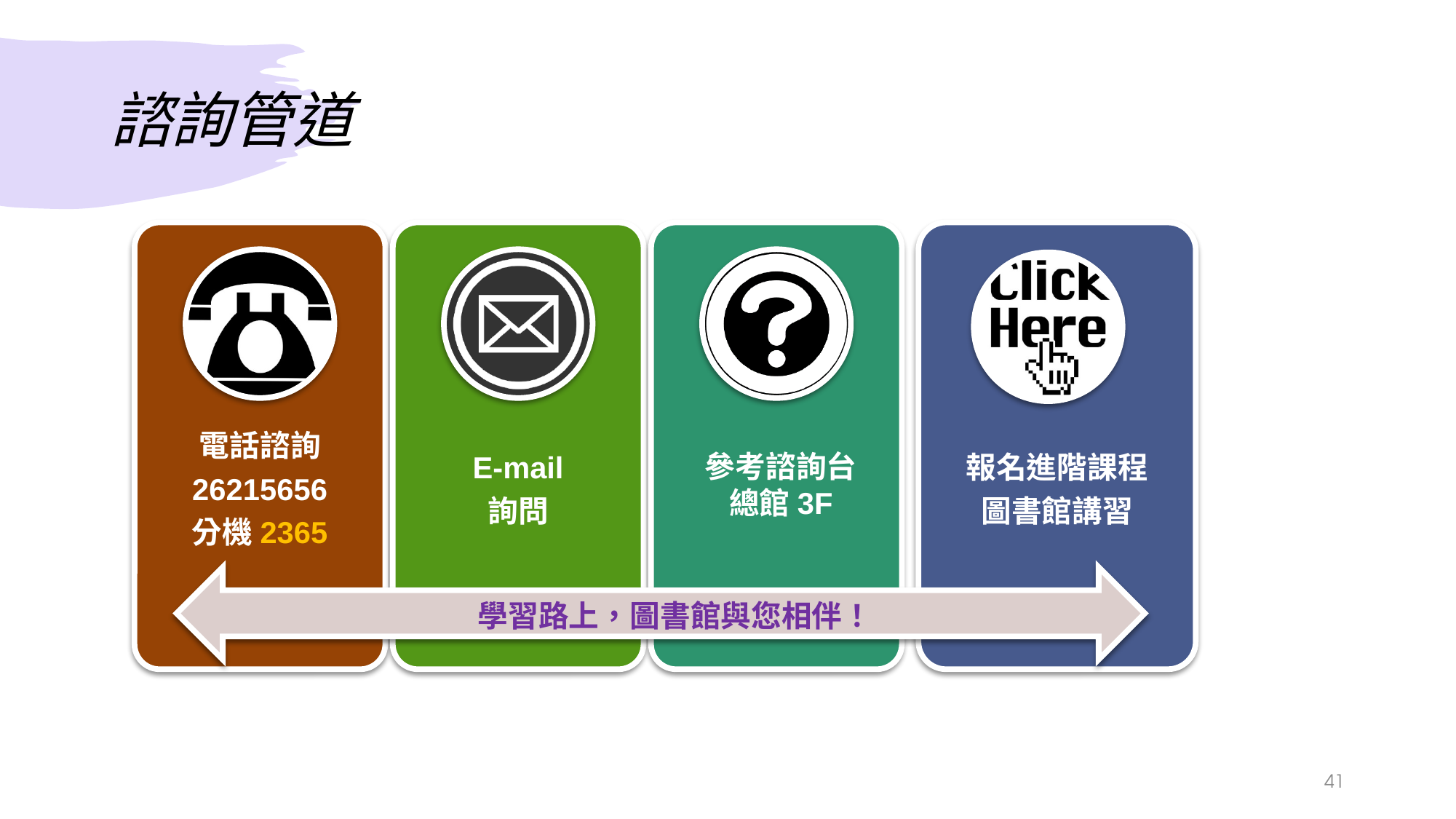

# 諮詢管道

電話諮詢
26215656
分機2365

E-mail
詢問

報名進階課程
圖書館講習

參考諮詢台
總館3F

學習路上，圖書館與您相伴！
41